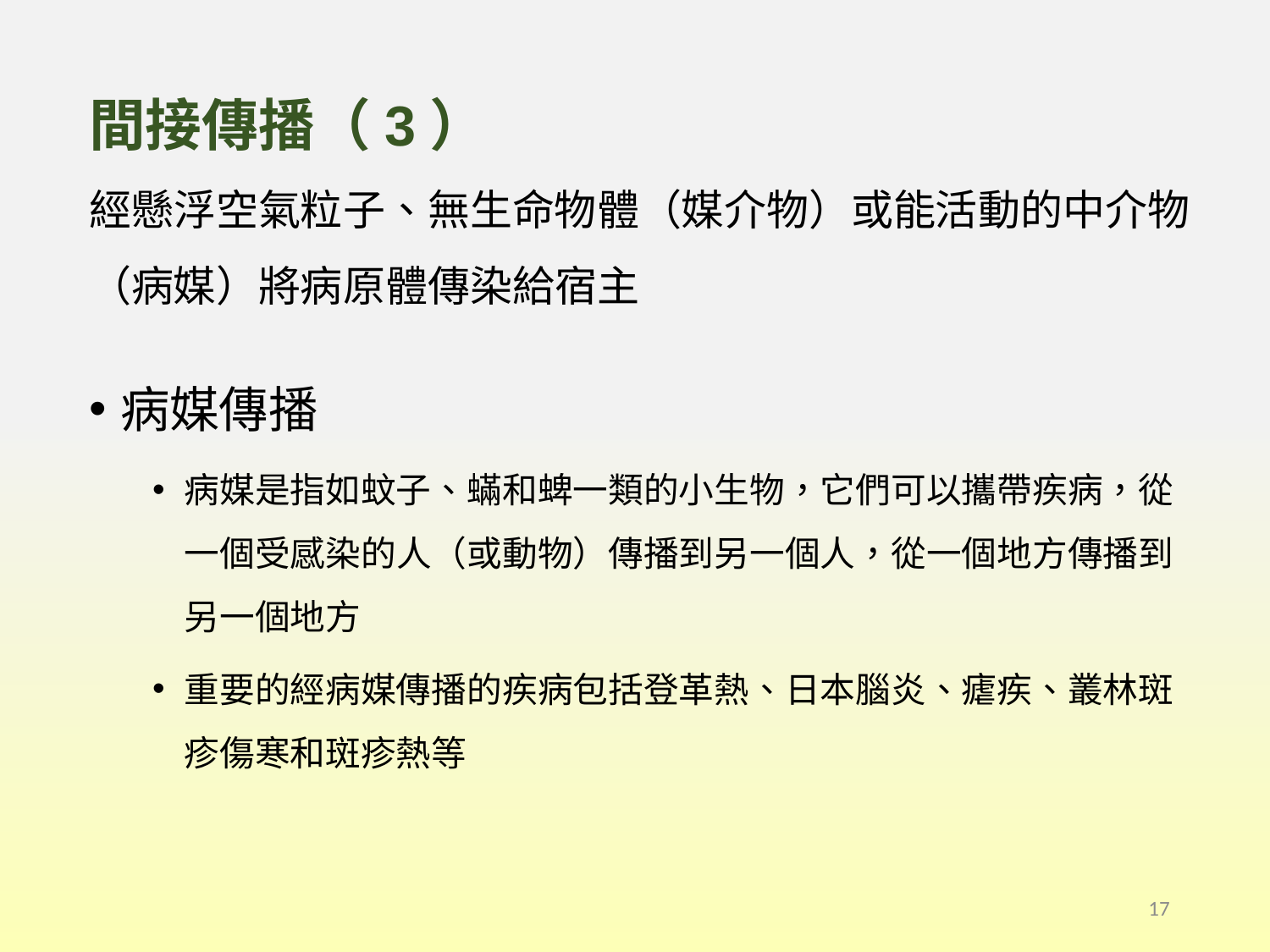

# 間接傳播（3） 經懸浮空氣粒子、無生命物體（媒介物）或能活動的中介物（病媒）將病原體傳染給宿主
病媒傳播
病媒是指如蚊子、蟎和蜱一類的小生物，它們可以攜帶疾病，從一個受感染的人（或動物）傳播到另一個人，從一個地方傳播到另一個地方
重要的經病媒傳播的疾病包括登革熱、日本腦炎、瘧疾、叢林斑疹傷寒和斑疹熱等
17